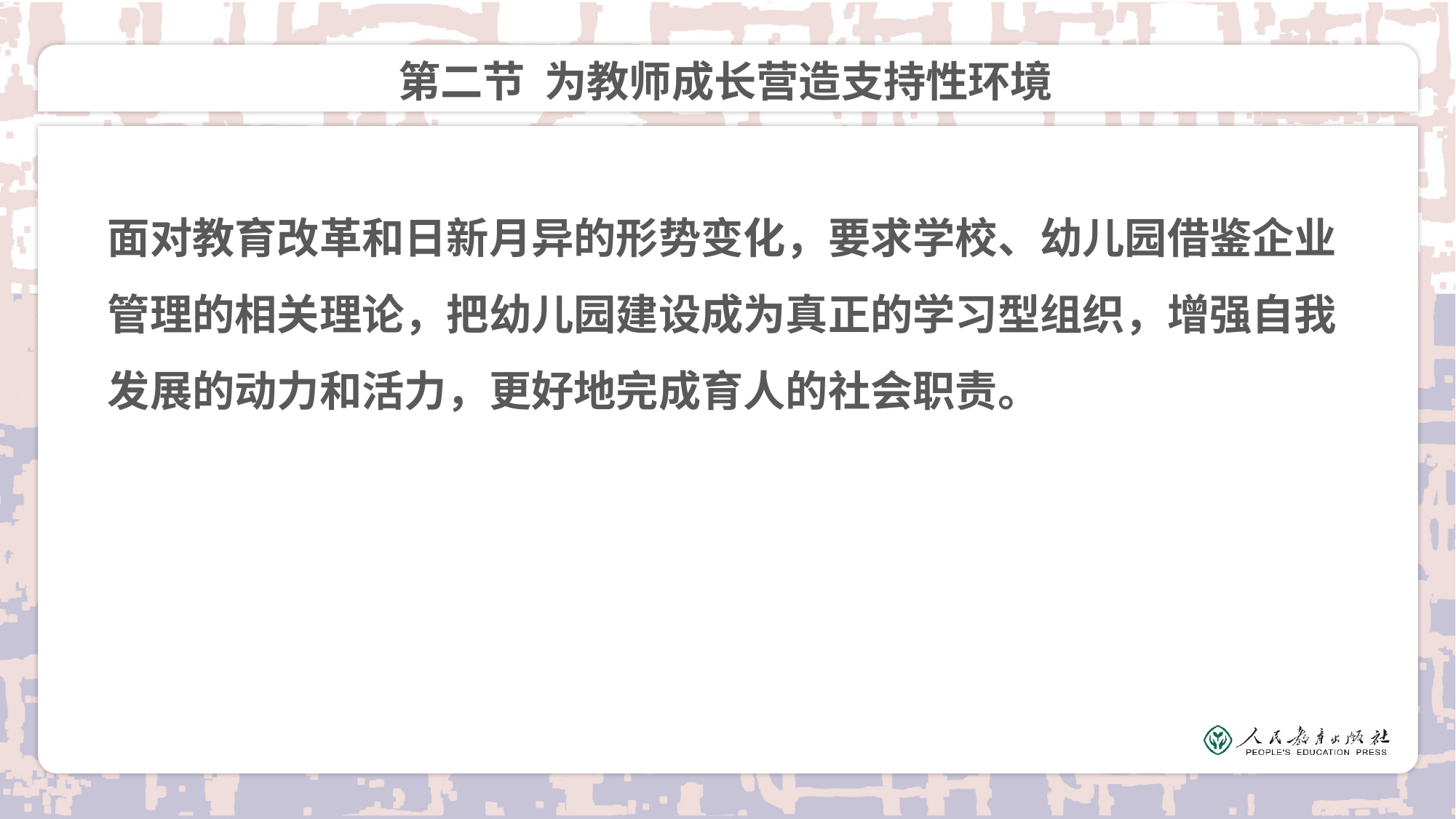

# 第二节  为教师成长营造支持性环境
面对教育改革和日新月异的形势变化，要求学校、幼儿园借鉴企业管理的相关理论，把幼儿园建设成为真正的学习型组织，增强自我发展的动力和活力，更好地完成育人的社会职责。